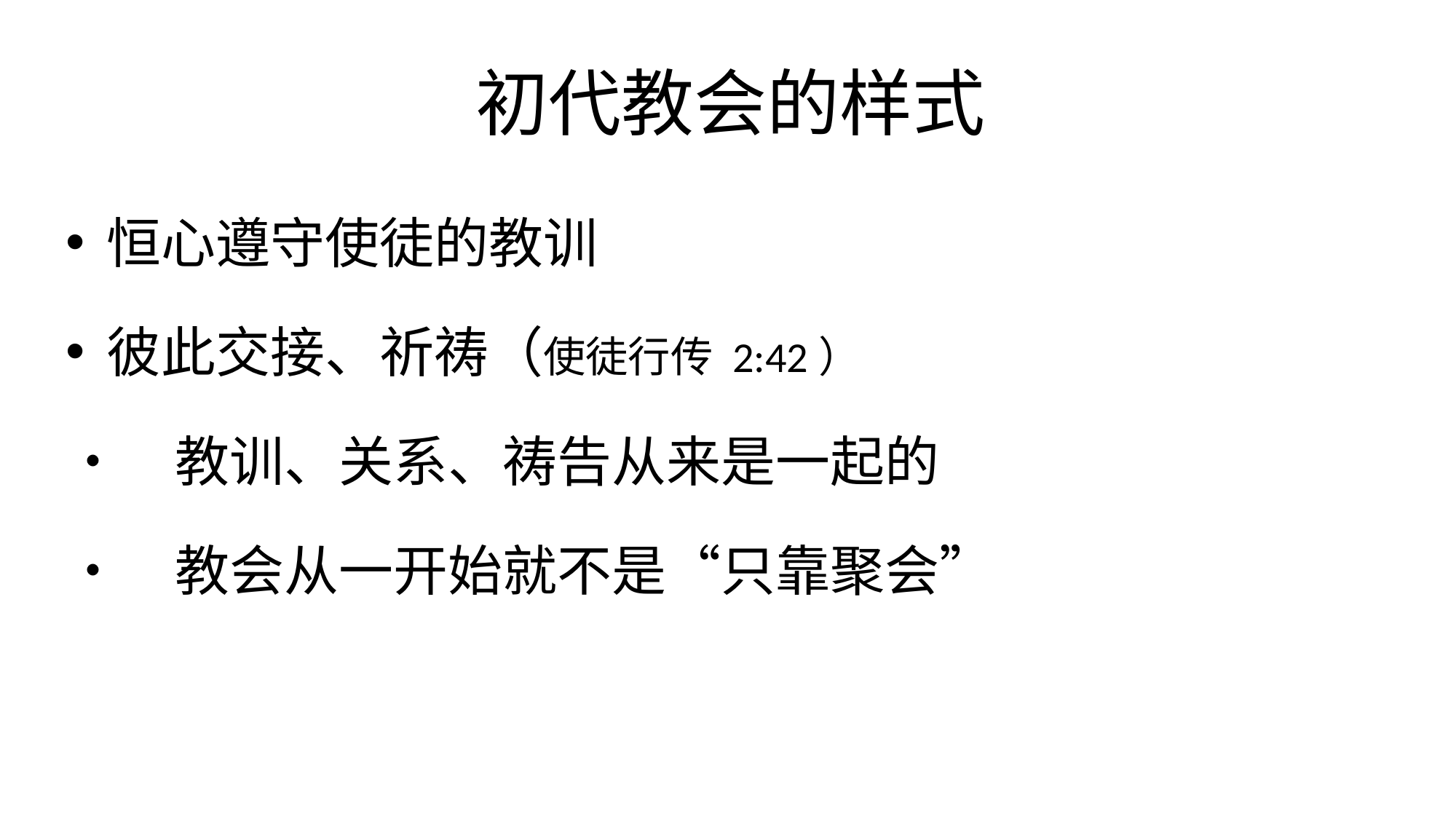

# 初代教会的样式
恒心遵守使徒的教训
彼此交接、祈祷（使徒行传 2:42）
•	教训、关系、祷告从来是一起的
•	教会从一开始就不是“只靠聚会”
24